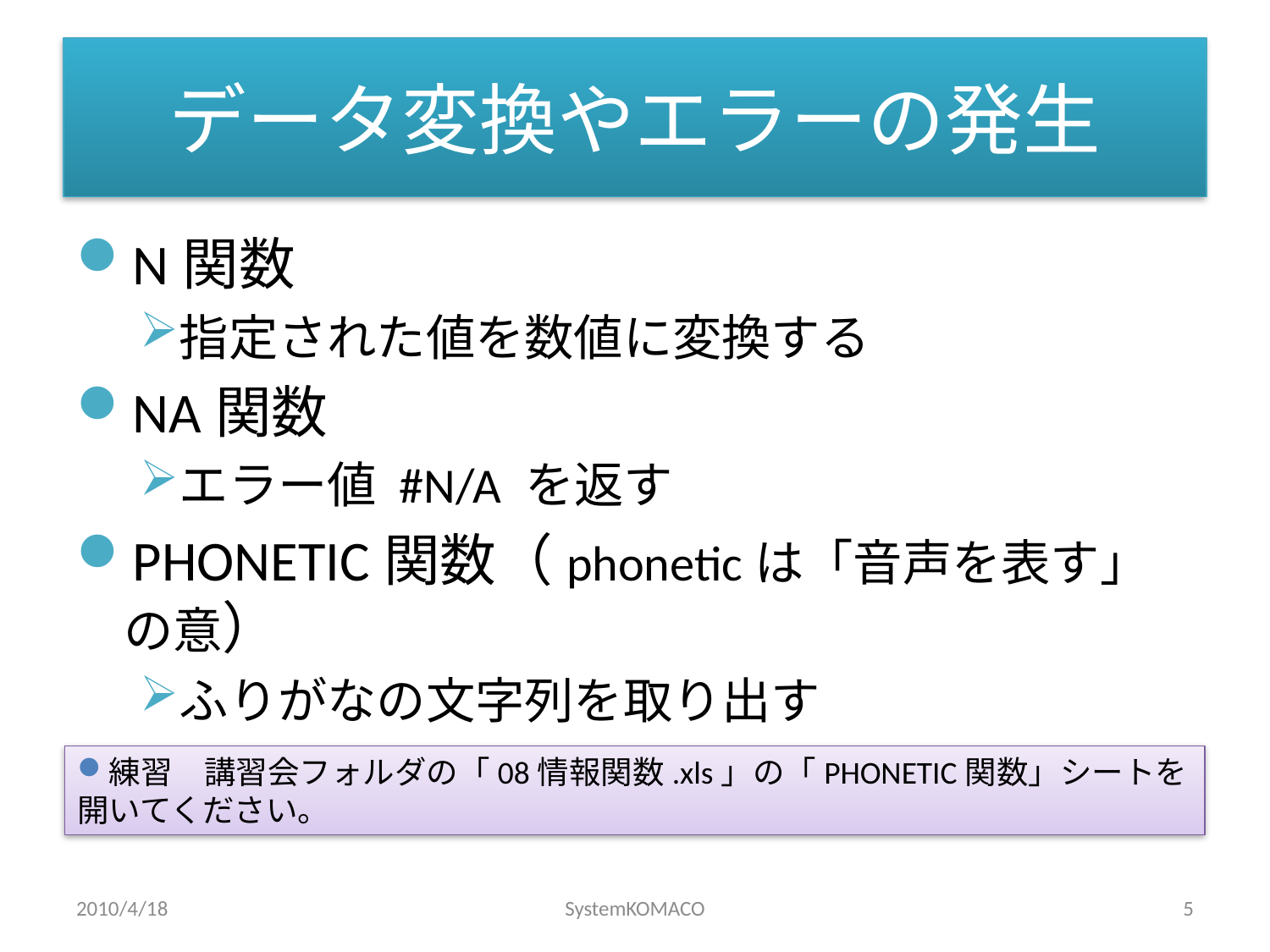

# データ変換やエラーの発生
N関数
指定された値を数値に変換する
NA関数
エラー値 #N/A を返す
PHONETIC関数（phoneticは「音声を表す」の意）
ふりがなの文字列を取り出す

練習　講習会フォルダの「08情報関数.xls」の「PHONETIC関数」シートを開いてください。
2010/4/18
SystemKOMACO
5